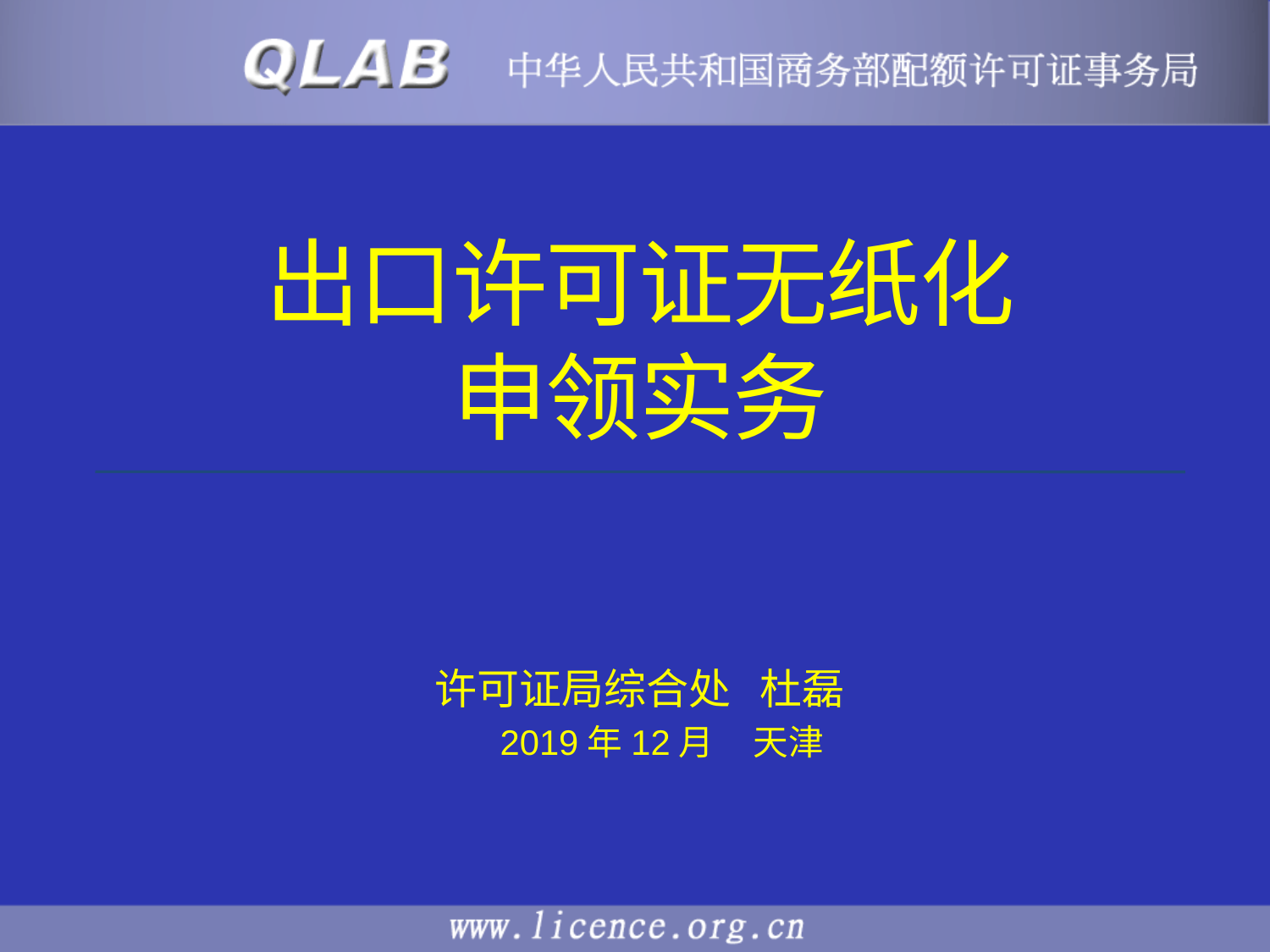

# 出口许可证无纸化 申领实务
许可证局综合处   杜磊
     2019年12月     天津